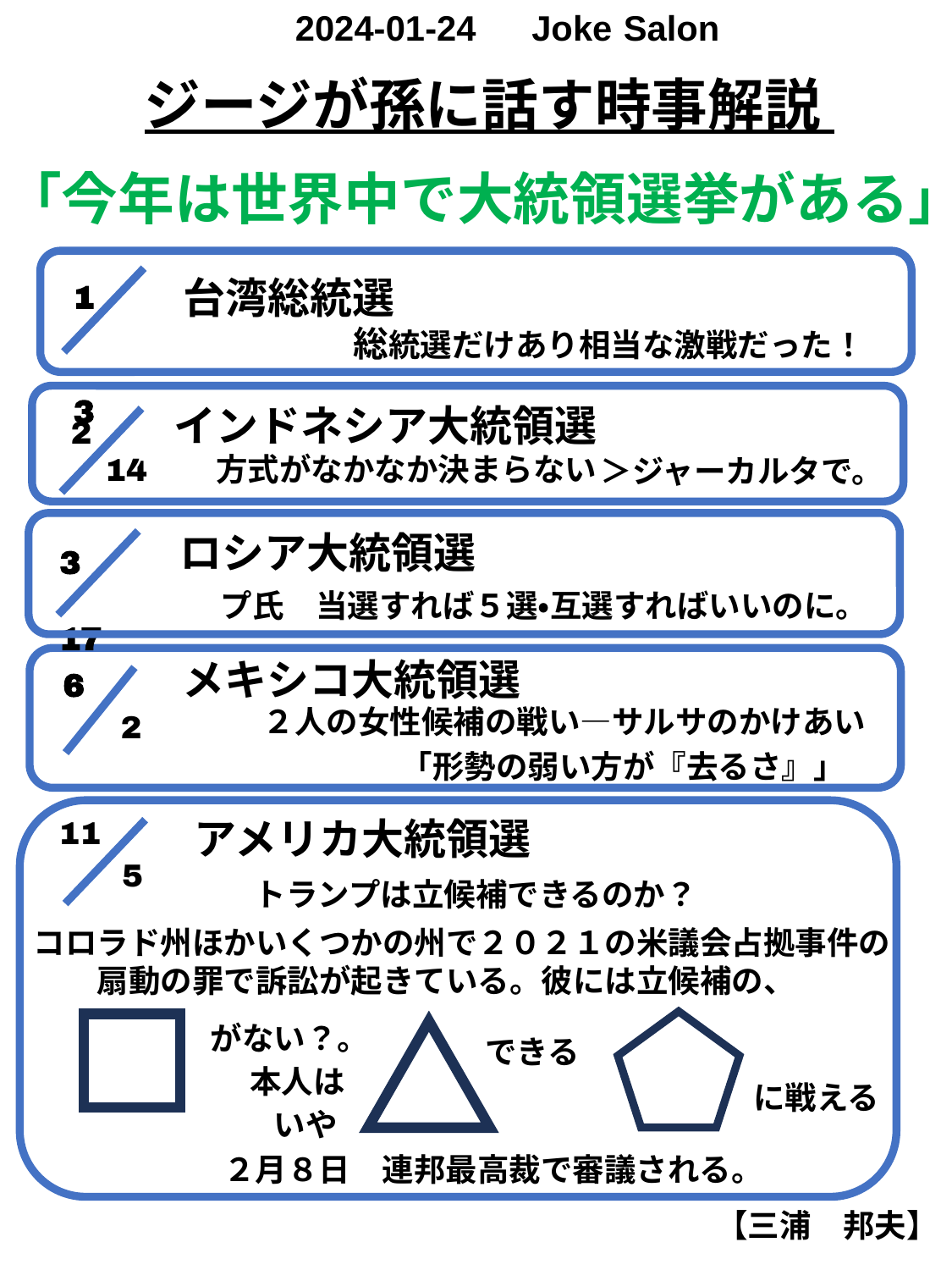

2024-01-24　Joke Salon
ジージが孫に話す時事解説

「今年は世界中で大統領選挙がある」

台湾総統選
1
　3

総統選だけあり相当な激戦だった！

インドネシア大統領選
2
　方式がなかなか決まらない
14
　＞ジャーカルタで。

　ロシア大統領選
3
　  17
プ氏　当選すれば５選・互選すればいいのに。
メキシコ大統領選

6

　２人の女性候補の戦い―サルサのかけあい
2

「形勢の弱い方が『去るさ』」

　　　アメリカ大統領選
11
5
トランプは立候補できるのか？

コロラド州ほかいくつかの州で２０２１の米議会占拠事件の
　　扇動の罪で訴訟が起きている。彼には立候補の、

がない？。

できる
　本人は
に戦える
いや
２月８日　連邦最高裁で審議される。
【三浦　邦夫】